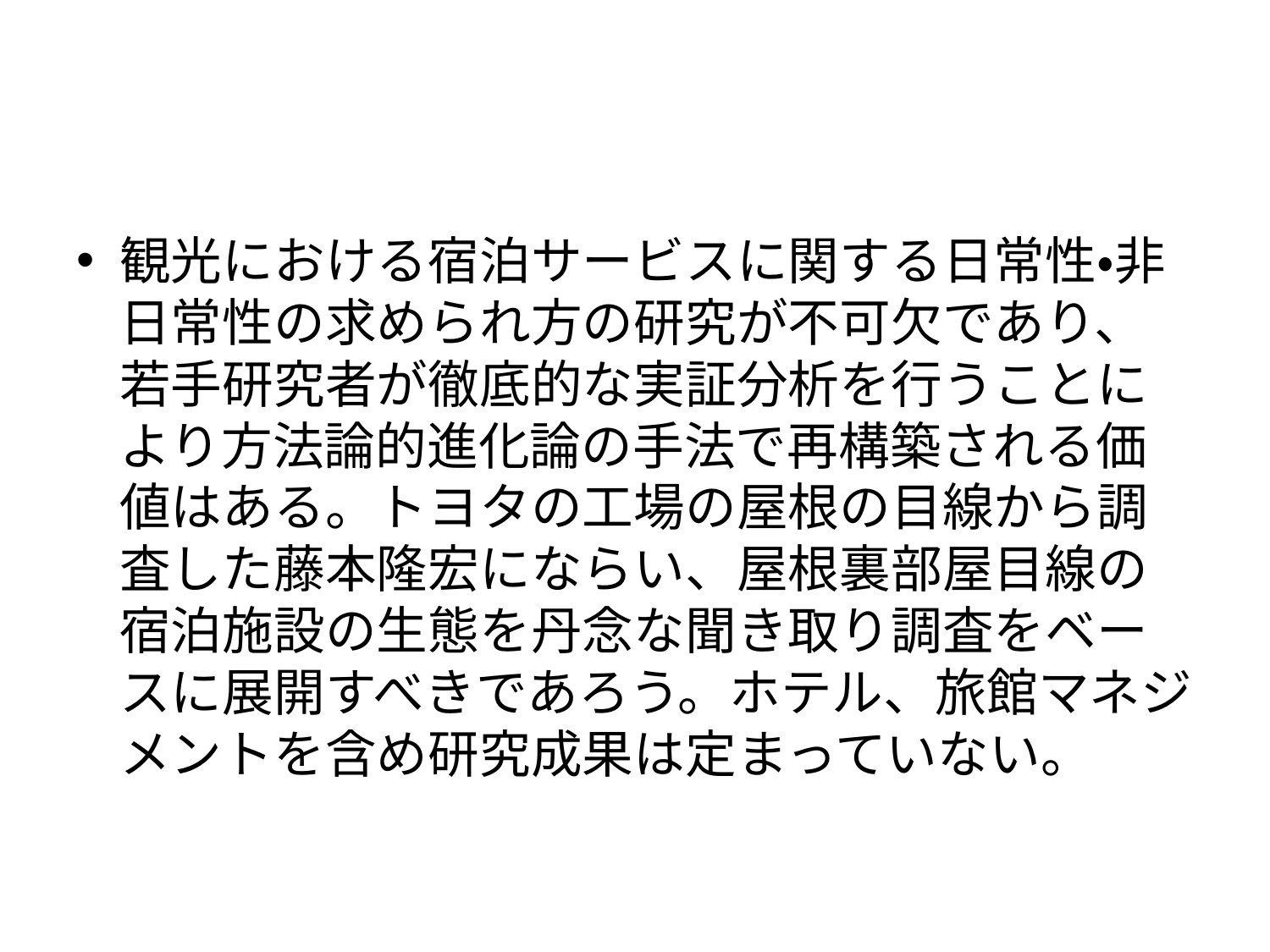

#
観光における宿泊サービスに関する日常性・非日常性の求められ方の研究が不可欠であり、若手研究者が徹底的な実証分析を行うことにより方法論的進化論の手法で再構築される価値はある。トヨタの工場の屋根の目線から調査した藤本隆宏にならい、屋根裏部屋目線の宿泊施設の生態を丹念な聞き取り調査をベースに展開すべきであろう。ホテル、旅館マネジメントを含め研究成果は定まっていない。